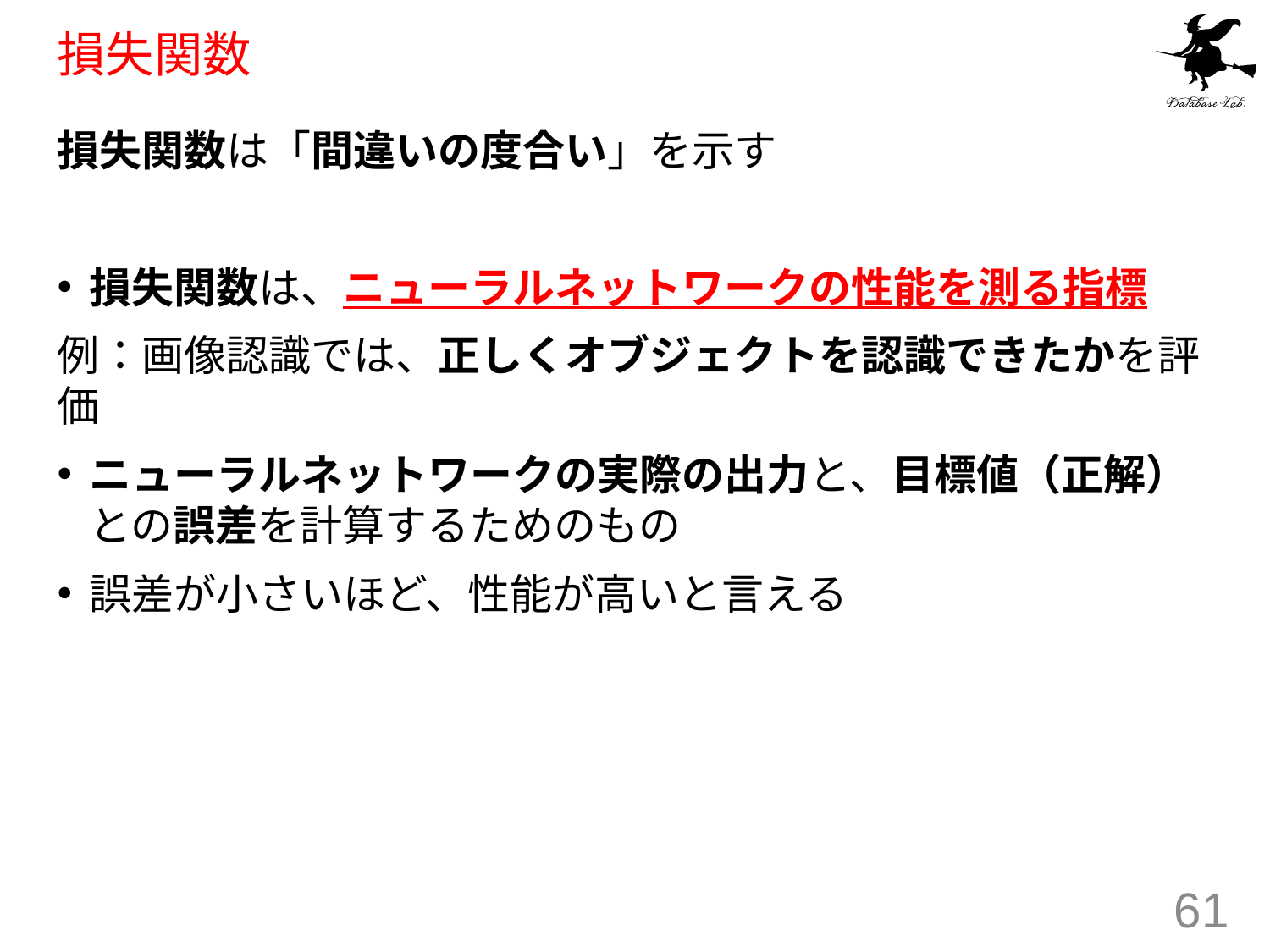

# 損失関数
損失関数は「間違いの度合い」を示す

損失関数は、ニューラルネットワークの性能を測る指標
例：画像認識では、正しくオブジェクトを認識できたかを評価
ニューラルネットワークの実際の出力と、目標値（正解）との誤差を計算するためのもの
誤差が小さいほど、性能が高いと言える
61